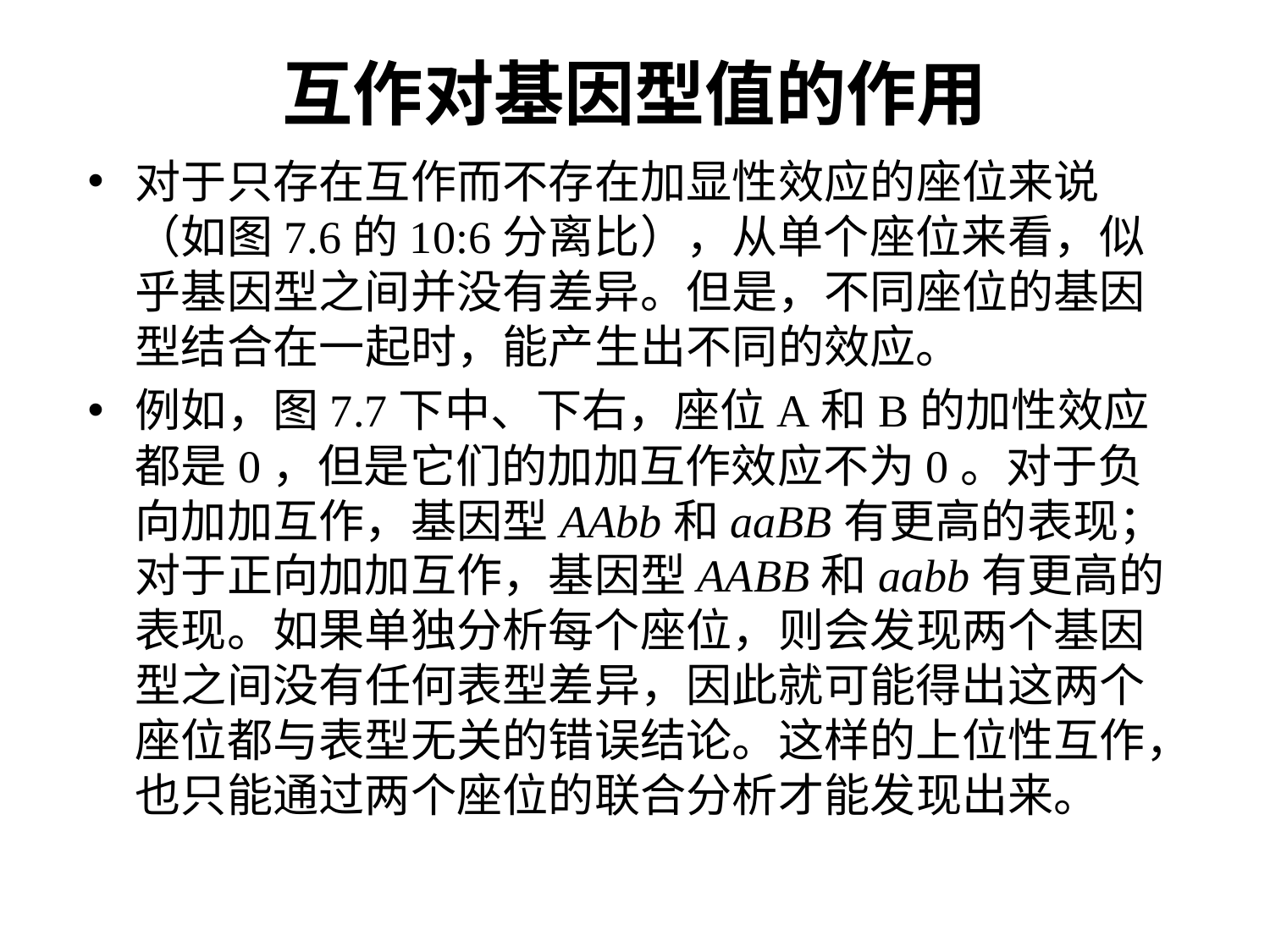

# 互作对基因型值的作用
对于只存在互作而不存在加显性效应的座位来说（如图7.6的10:6分离比），从单个座位来看，似乎基因型之间并没有差异。但是，不同座位的基因型结合在一起时，能产生出不同的效应。
例如，图7.7下中、下右，座位A和B的加性效应都是0，但是它们的加加互作效应不为0。对于负向加加互作，基因型AAbb和aaBB有更高的表现；对于正向加加互作，基因型AABB和aabb有更高的表现。如果单独分析每个座位，则会发现两个基因型之间没有任何表型差异，因此就可能得出这两个座位都与表型无关的错误结论。这样的上位性互作，也只能通过两个座位的联合分析才能发现出来。